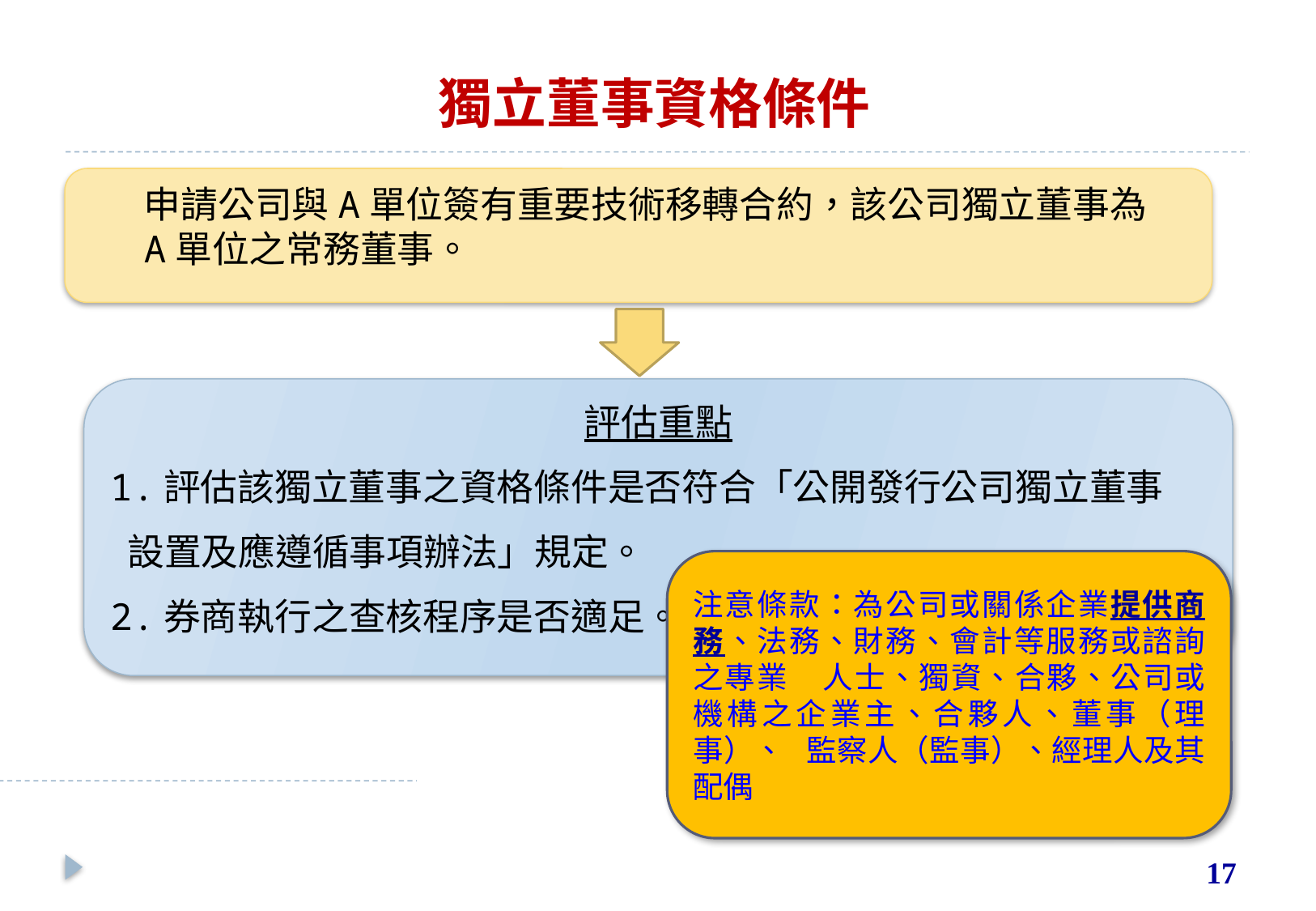

# 獨立董事資格條件
申請公司與A單位簽有重要技術移轉合約，該公司獨立董事為
A單位之常務董事。

評估重點
1.評估該獨立董事之資格條件是否符合「公開發行公司獨立董事
 設置及應遵循事項辦法」規定。
2.券商執行之查核程序是否適足。
注意條款：為公司或關係企業提供商務、法務、財務、會計等服務或諮詢之專業    人士、獨資、合夥、公司或機構之企業主、合夥人、董事（理事）、   監察人（監事）、經理人及其配偶
17